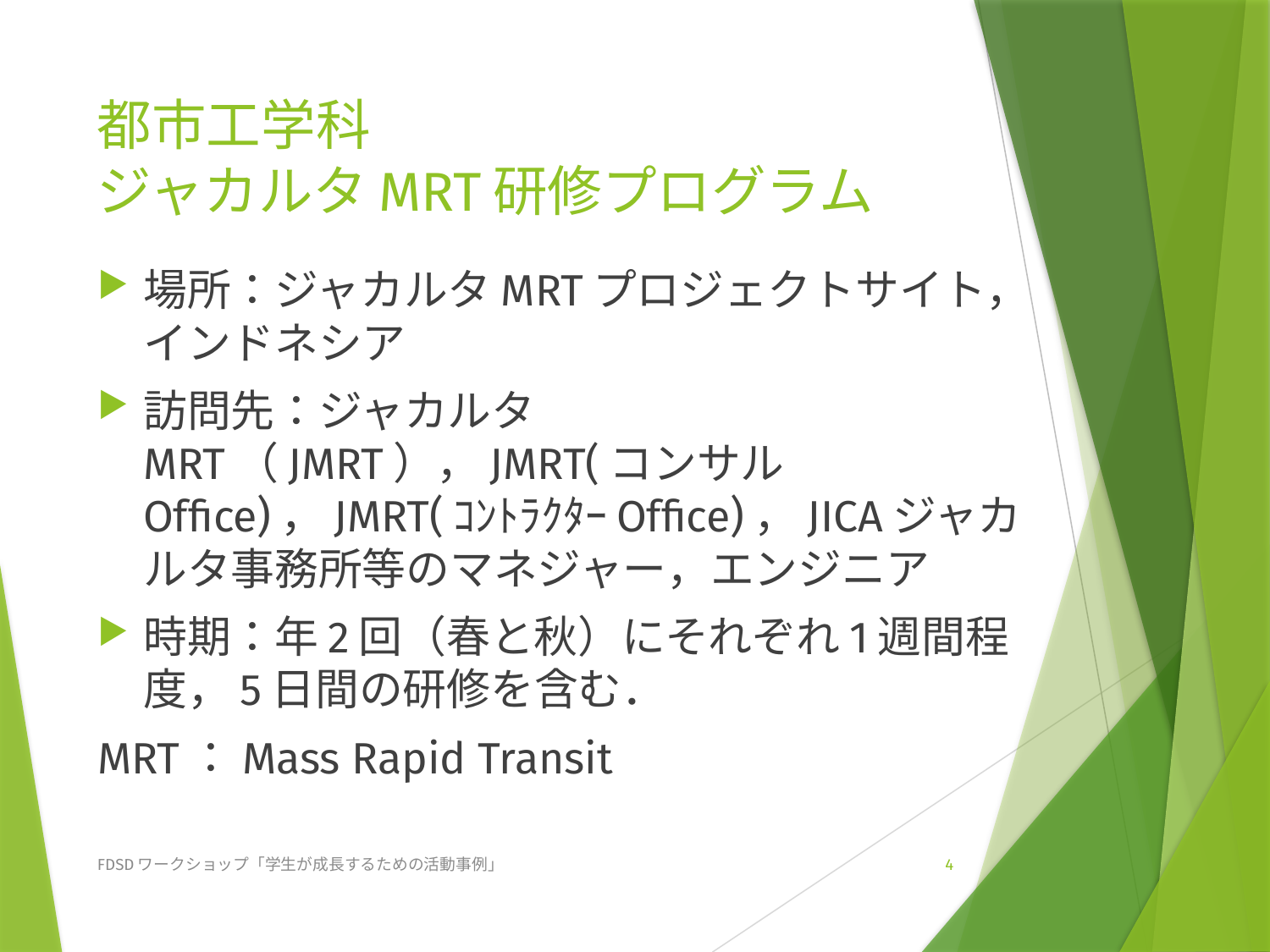

# 都市工学科 ジャカルタMRT研修プログラム
場所：ジャカルタMRTプロジェクトサイト，インドネシア
訪問先：ジャカルタMRT（JMRT），JMRT(コンサルOffice)，JMRT(ｺﾝﾄﾗｸﾀｰOffice)，JICAジャカルタ事務所等のマネジャー，エンジニア
時期：年2回（春と秋）にそれぞれ1週間程度，5日間の研修を含む．
MRT：Mass Rapid Transit

FDSDワークショップ「学生が成長するための活動事例」
4